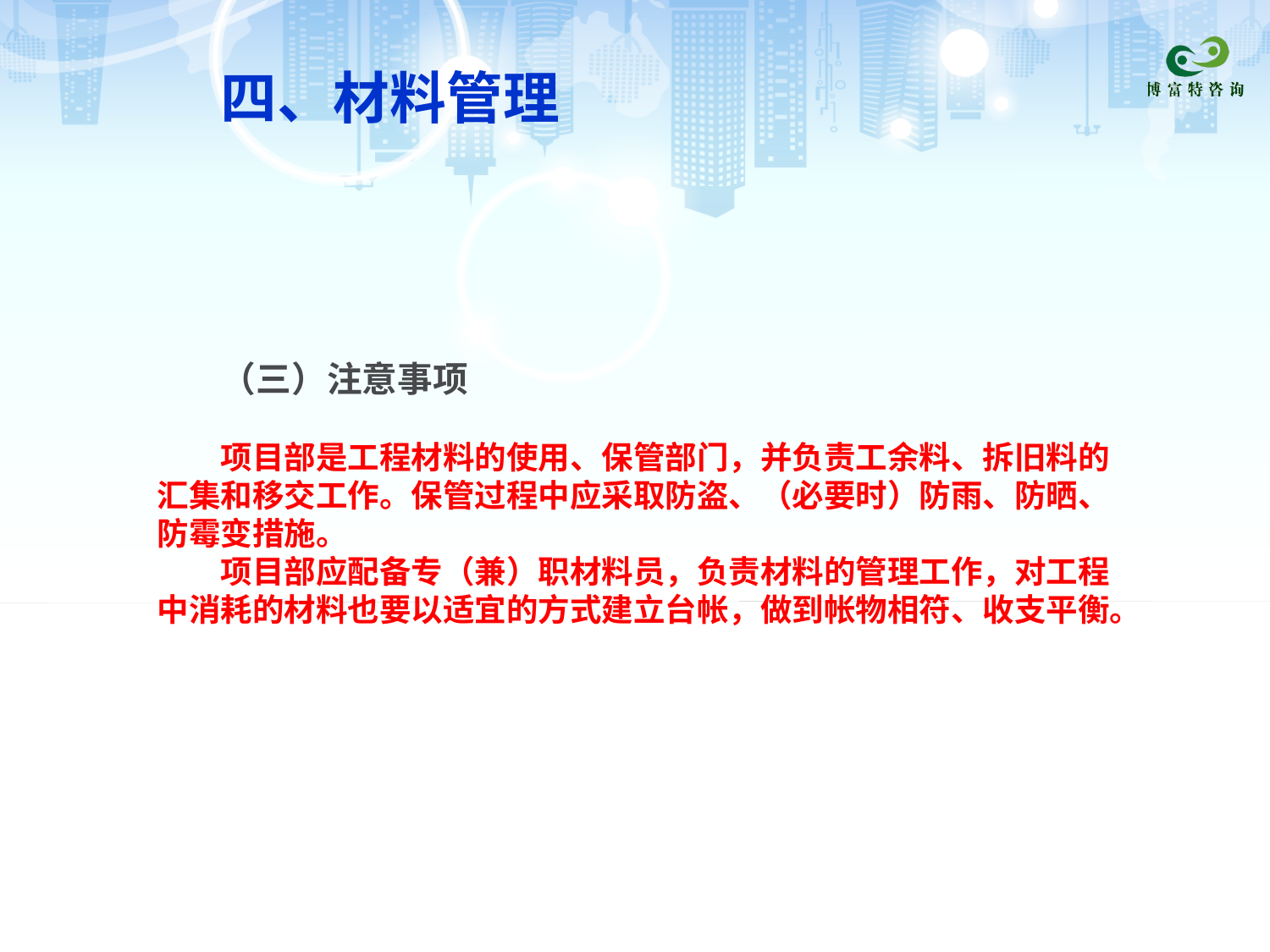

四、材料管理

（三）注意事项

项目部是工程材料的使用、保管部门，并负责工余料、拆旧料的汇集和移交工作。保管过程中应采取防盗、（必要时）防雨、防晒、防霉变措施。
项目部应配备专（兼）职材料员，负责材料的管理工作，对工程中消耗的材料也要以适宜的方式建立台帐，做到帐物相符、收支平衡。